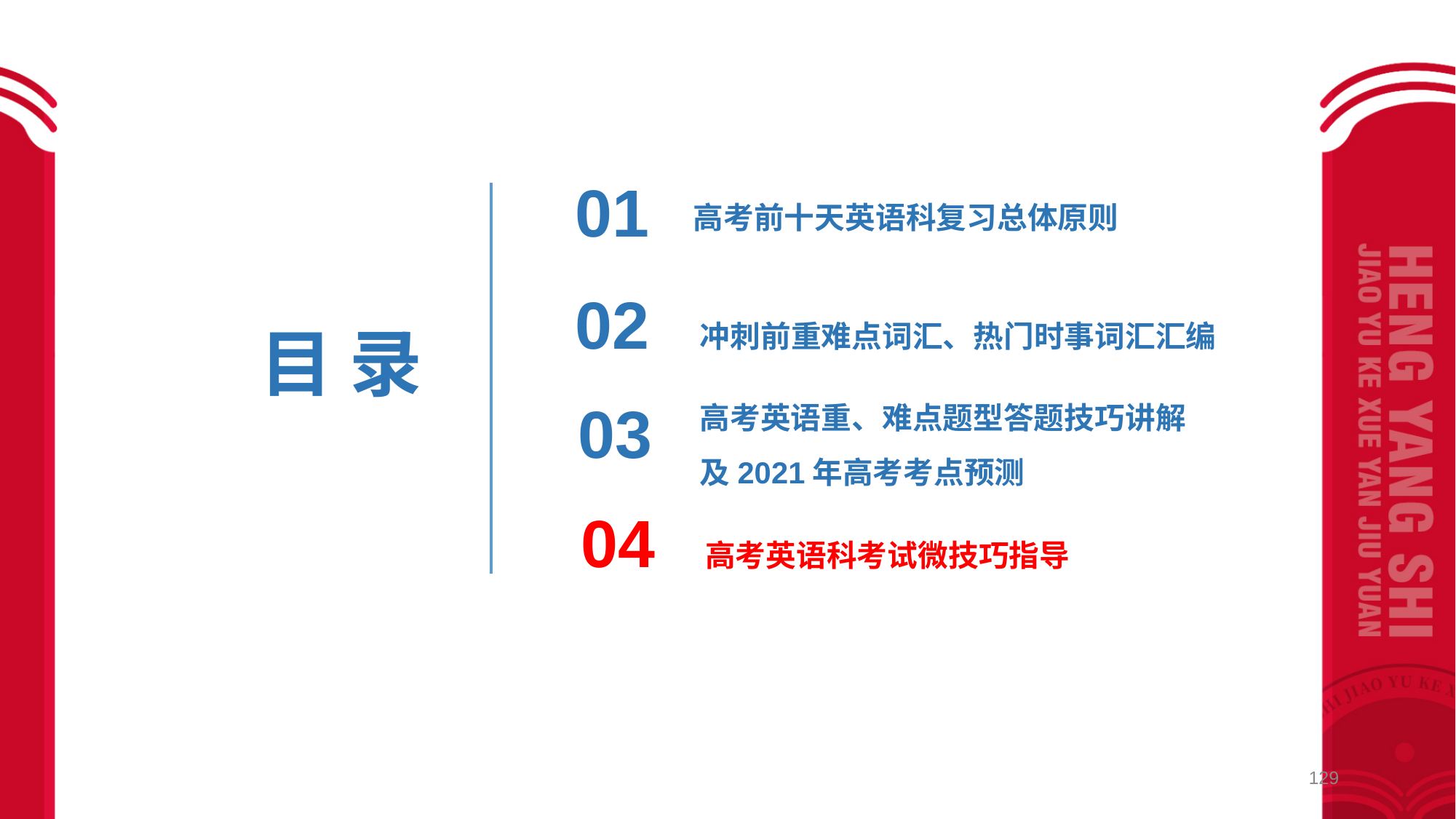

01
高考前十天英语科复习总体原则

02
冲刺前重难点词汇、热门时事词汇汇编
目 录
高考英语重、难点题型答题技巧讲解
及2021年高考考点预测
03
04
高考英语科考试微技巧指导
129